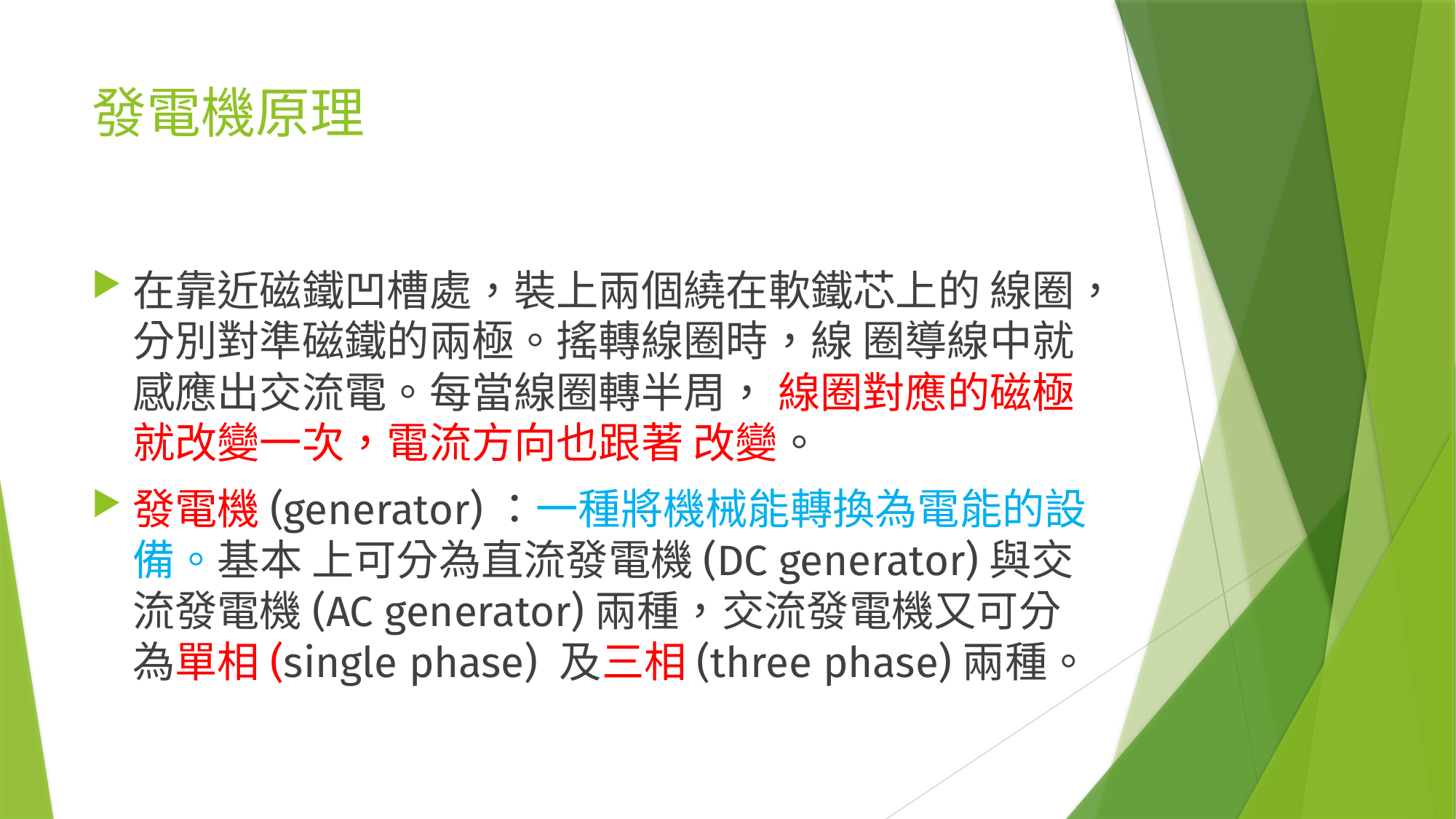

# 發電機原理
在靠近磁鐵凹槽處，裝上兩個繞在軟鐵芯上的 線圈，分別對準磁鐵的兩極。搖轉線圈時，線 圈導線中就感應出交流電。每當線圈轉半周， 線圈對應的磁極就改變一次，電流方向也跟著 改變。
發電機(generator)：一種將機械能轉換為電能的設備。基本 上可分為直流發電機(DC generator)與交流發電機(AC generator)兩種，交流發電機又可分為單相(single phase) 及三相(three phase)兩種。